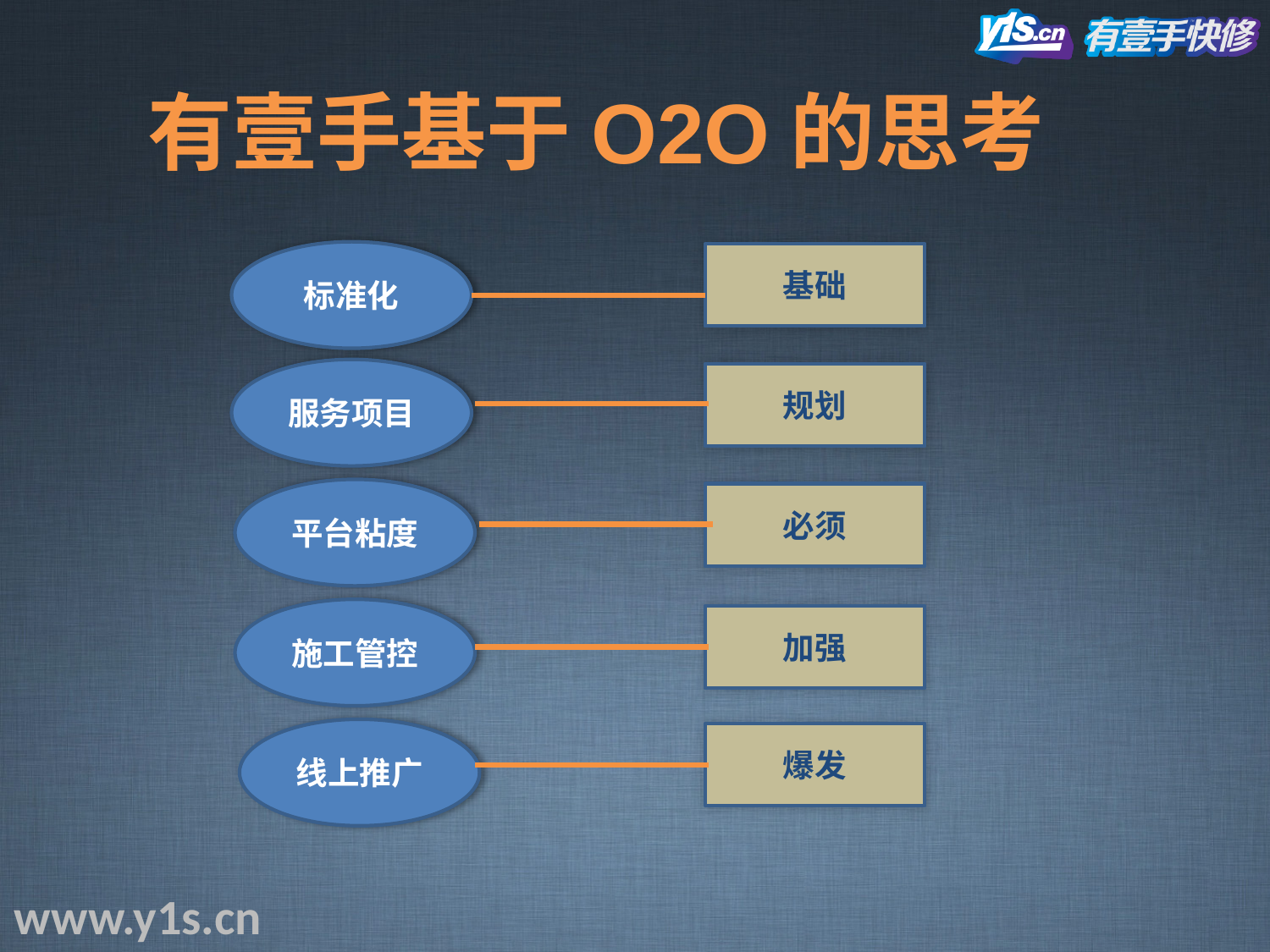

有壹手基于O2O的思考
标准化
基础
服务项目
规划
平台粘度
必须
施工管控
加强
线上推广
爆发